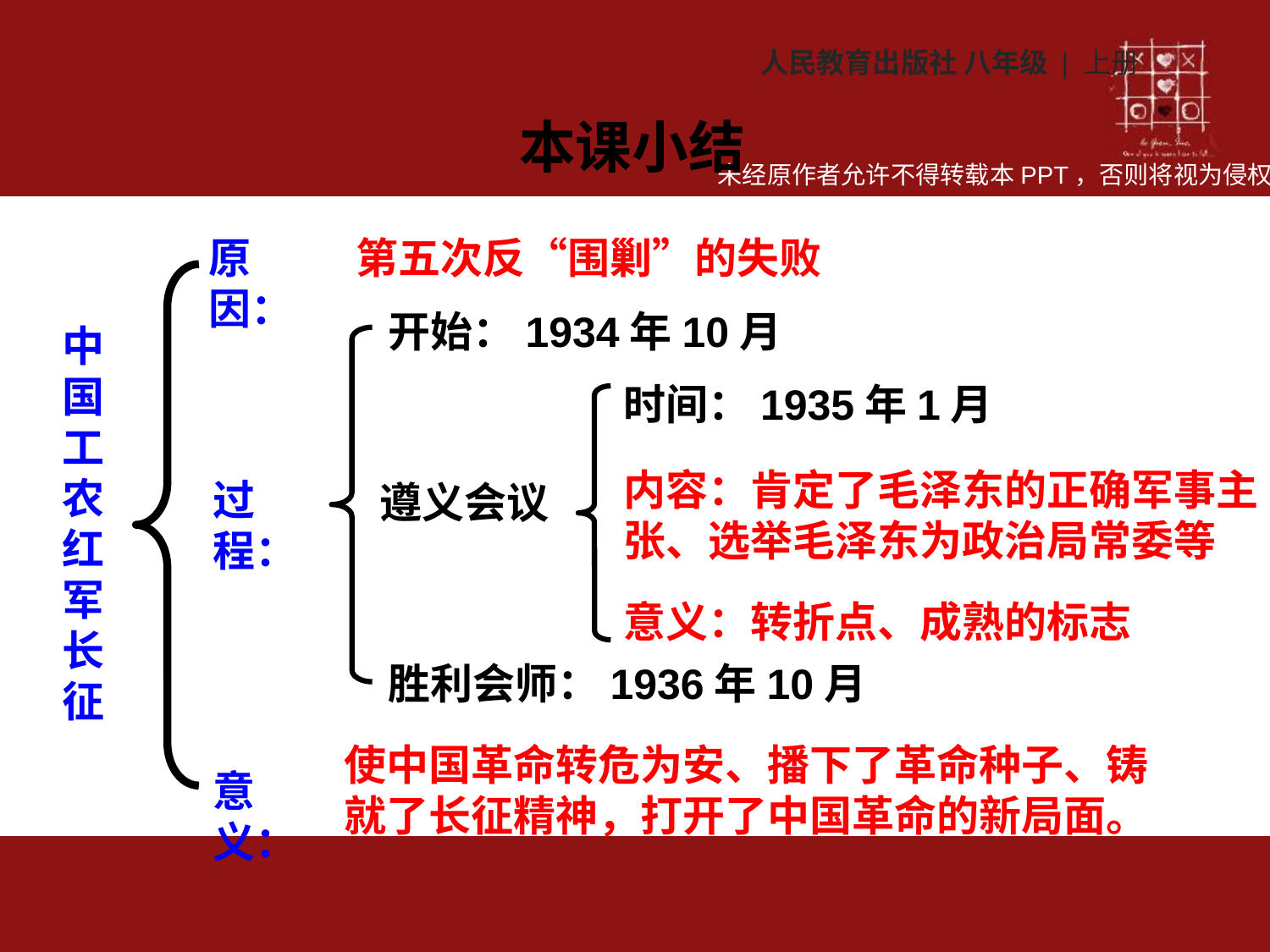

人民教育出版社 八年级 | 上册
本课小结
第五次反“围剿”的失败
原因：

过程：
意义：
开始：1934年10月

遵义会议
胜利会师：1936年10月
中国工农红军长征
时间：1935年1月

内容：肯定了毛泽东的正确军事主张、选举毛泽东为政治局常委等
意义：转折点、成熟的标志
使中国革命转危为安、播下了革命种子、铸就了长征精神，打开了中国革命的新局面。